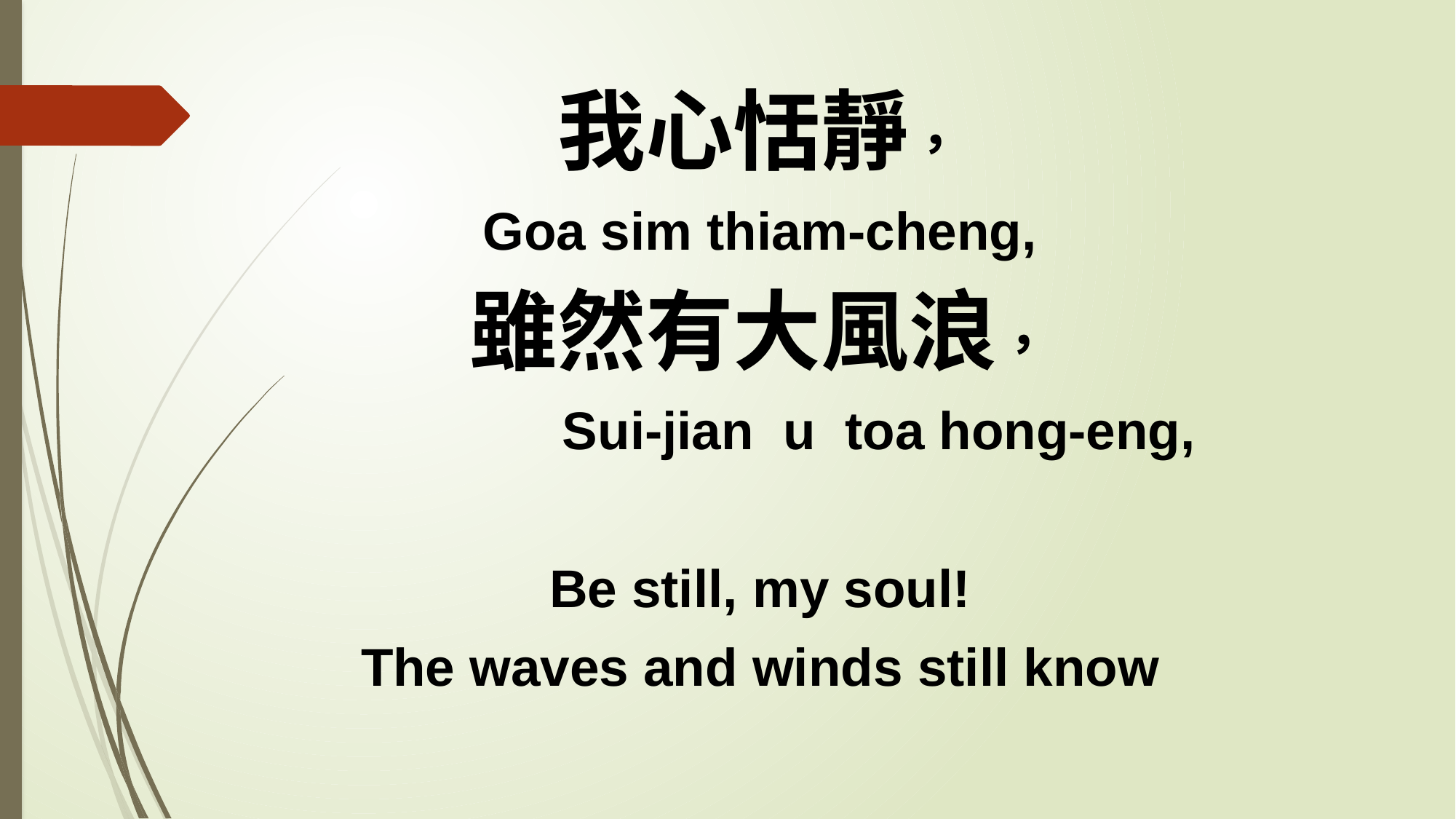

我心恬靜，
Goa sim thiam-cheng,
雖然有大風浪，
                        Sui-jian  u  toa hong-eng,

Be still, my soul!
The waves and winds still know